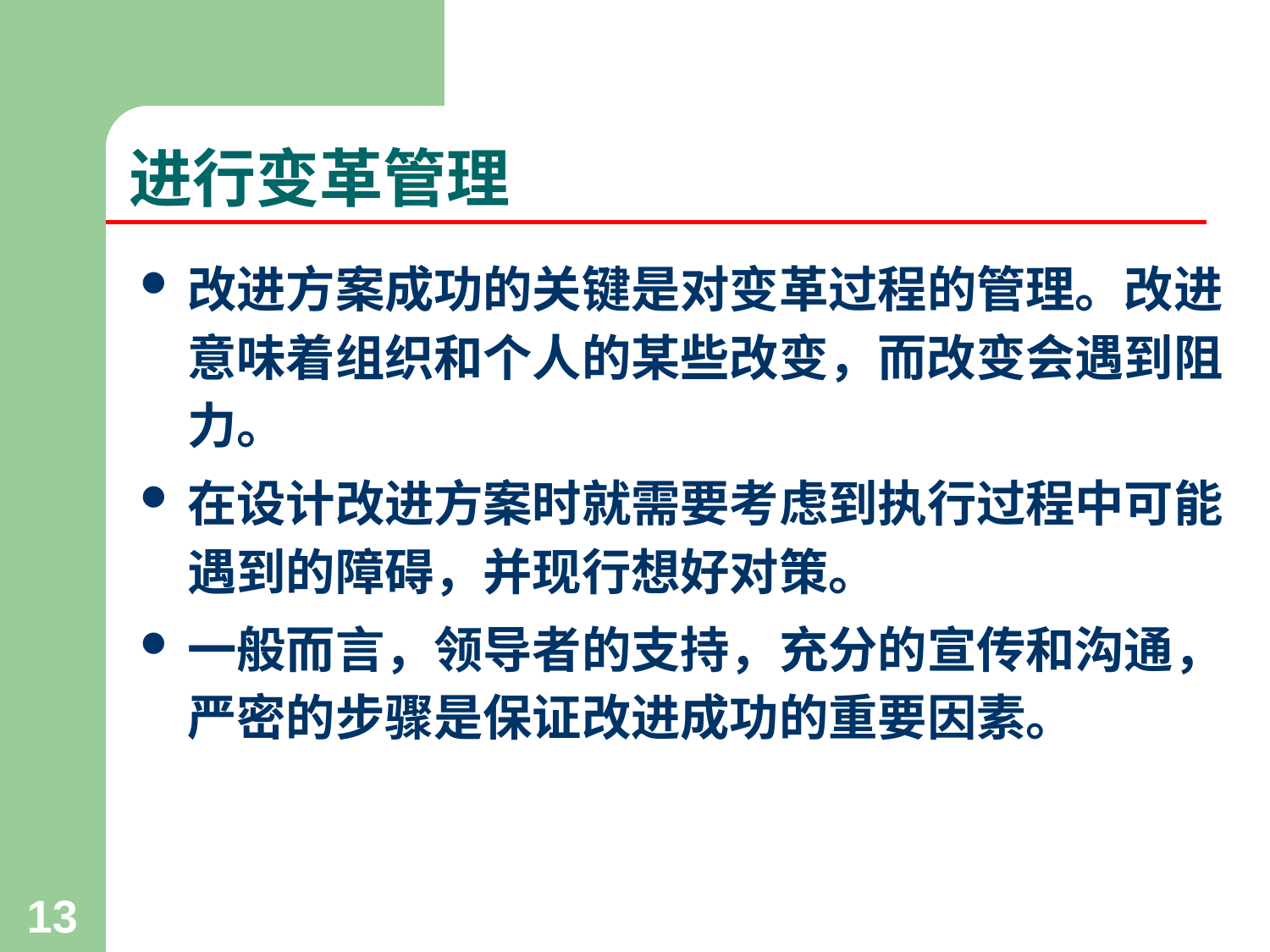

进行变革管理
改进方案成功的关键是对变革过程的管理。改进意味着组织和个人的某些改变，而改变会遇到阻力。
在设计改进方案时就需要考虑到执行过程中可能遇到的障碍，并现行想好对策。
一般而言，领导者的支持，充分的宣传和沟通，严密的步骤是保证改进成功的重要因素。
# 13